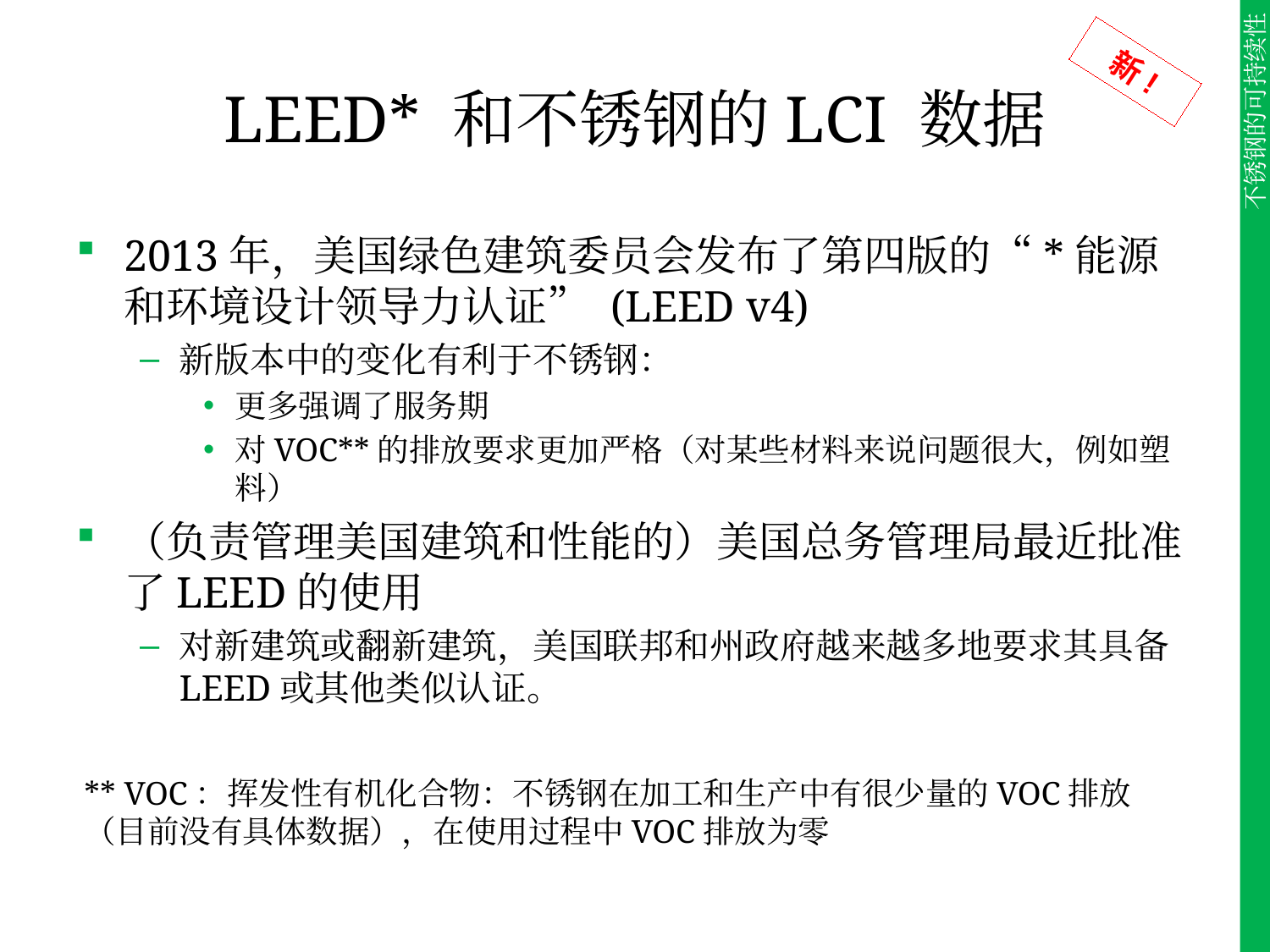

# LEED* 和不锈钢的LCI 数据
新!
2013年，美国绿色建筑委员会发布了第四版的“*能源和环境设计领导力认证” (LEED v4)
新版本中的变化有利于不锈钢：
更多强调了服务期
对VOC**的排放要求更加严格（对某些材料来说问题很大，例如塑料）
（负责管理美国建筑和性能的）美国总务管理局最近批准了LEED的使用
对新建筑或翻新建筑，美国联邦和州政府越来越多地要求其具备LEED或其他类似认证。

** VOC：挥发性有机化合物：不锈钢在加工和生产中有很少量的VOC排放（目前没有具体数据），在使用过程中VOC排放为零